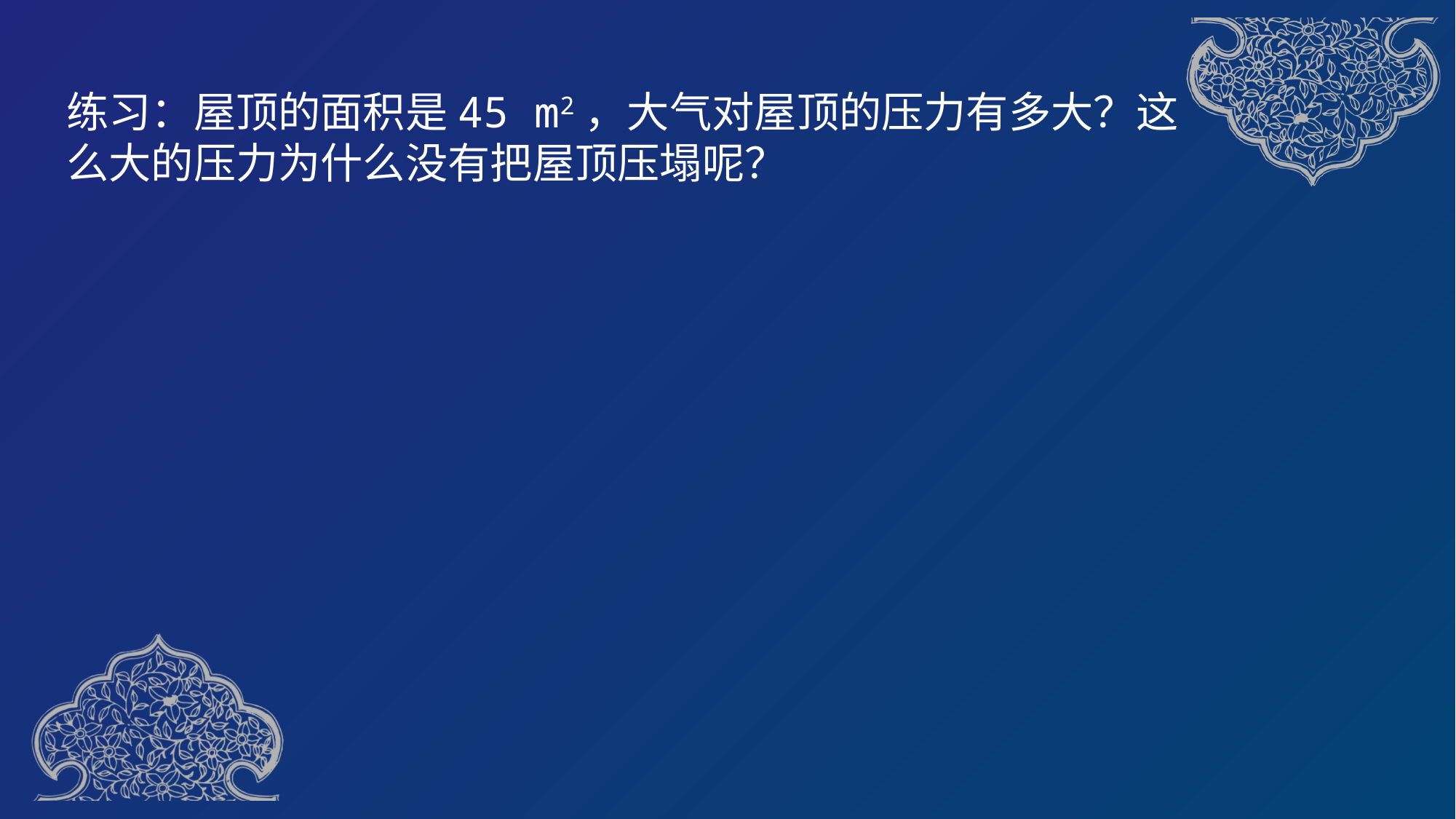

练习：屋顶的面积是45 m2，大气对屋顶的压力有多大？这么大的压力为什么没有把屋顶压塌呢？